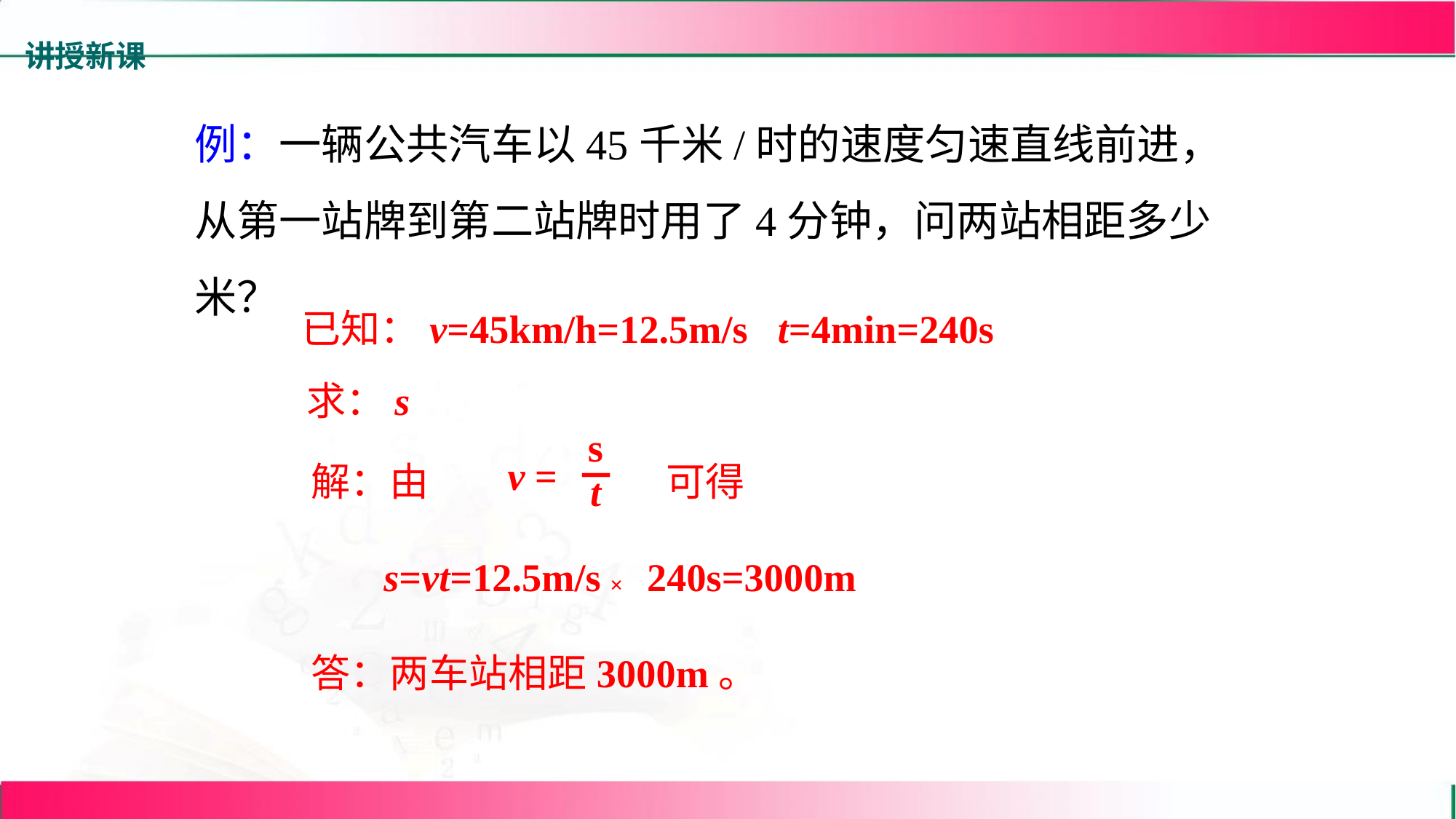

讲授新课
例：一辆公共汽车以45千米/时的速度匀速直线前进，从第一站牌到第二站牌时用了4分钟，问两站相距多少米？
已知：v=45km/h=12.5m/s   t=4min=240s
求：s
s
v = －
t
解：由　　　　　　可得
×
s=vt=12.5m/s
240s=3000m
答：两车站相距3000m。